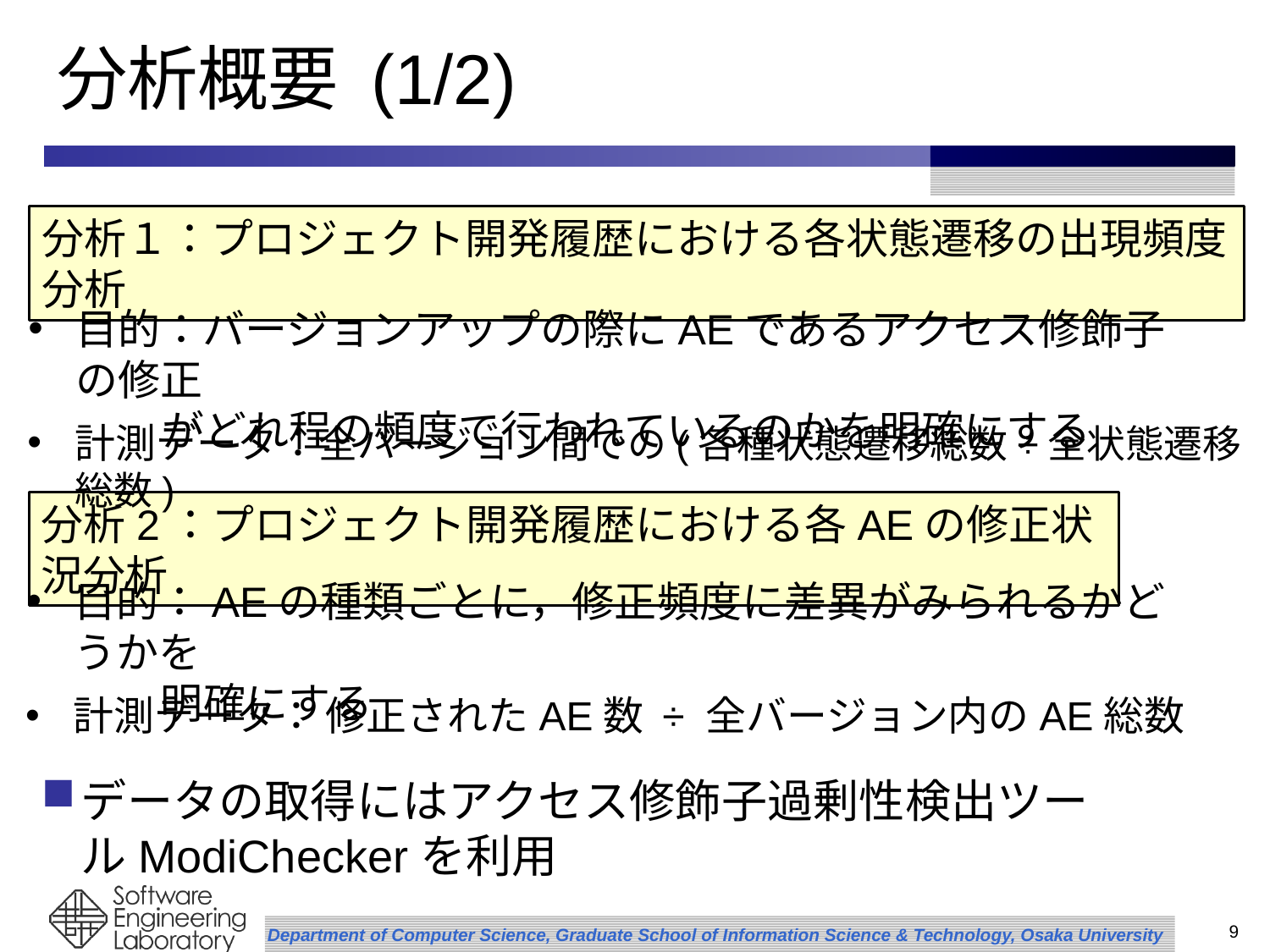

# 分析概要 (1/2)
分析１：プロジェクト開発履歴における各状態遷移の出現頻度分析

目的：バージョンアップの際にAEであるアクセス修飾子の修正
             がどれ程の頻度で行われているのかを明確にする
計測データ：全バージョン間での(各種状態遷移総数÷全状態遷移総数)
分析2：プロジェクト開発履歴における各AEの修正状況分析
目的：AEの種類ごとに，修正頻度に差異がみられるかどうかを
             明確にする
計測データ： 修正されたAE数 ÷ 全バージョン内のAE総数
データの取得にはアクセス修飾子過剰性検出ツールModiCheckerを利用
9